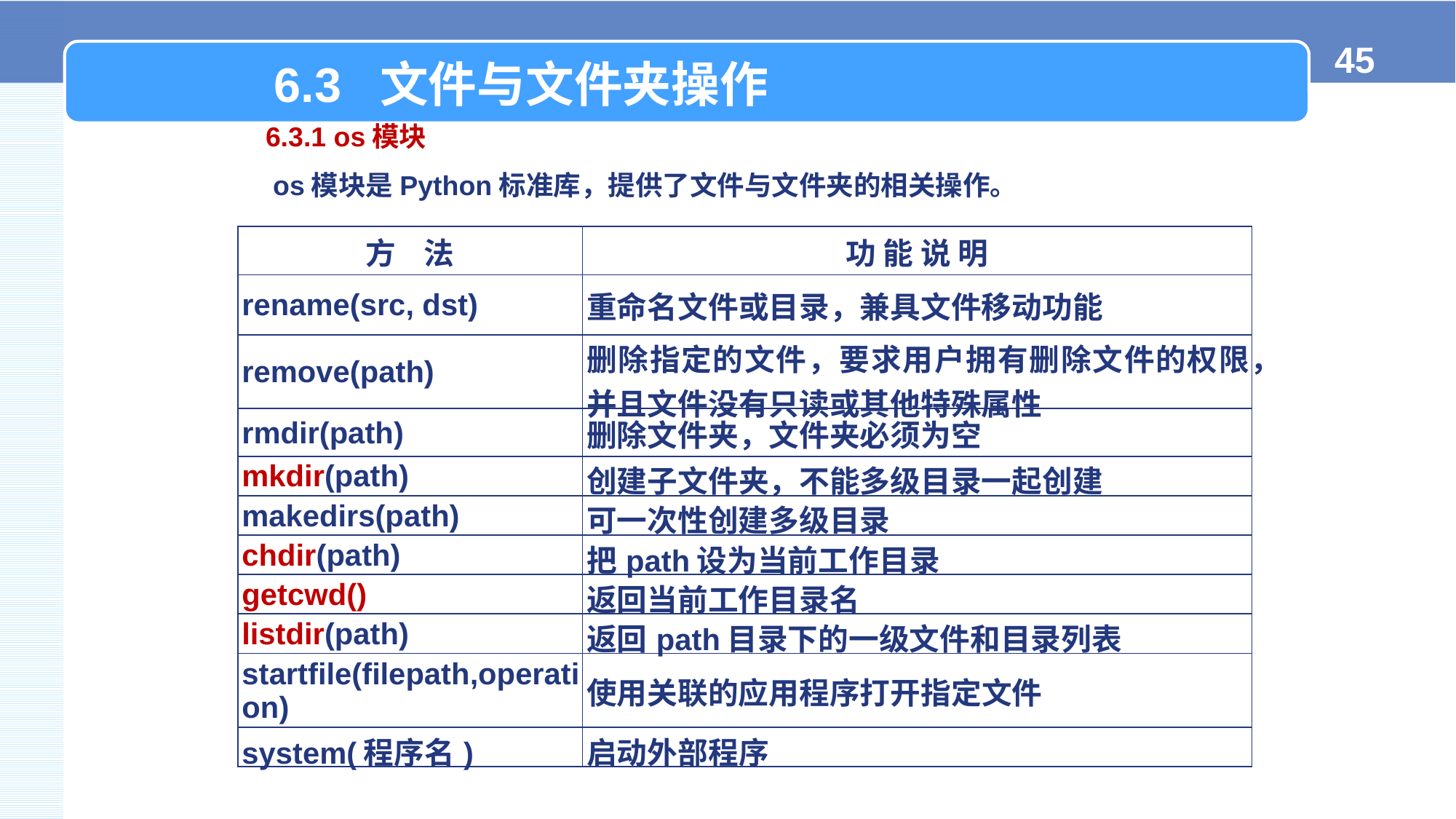

6.3  文件与文件夹操作
6.3.1 os模块
os模块是Python标准库，提供了文件与文件夹的相关操作。
| 方 法 | 功 能 说 明 |
| --- | --- |
| rename(src, dst) | 重命名文件或目录，兼具文件移动功能 |
| remove(path) | 删除指定的文件，要求用户拥有删除文件的权限，并且文件没有只读或其他特殊属性 |
| rmdir(path) | 删除文件夹，文件夹必须为空 |
| mkdir(path) | 创建子文件夹，不能多级目录一起创建 |
| makedirs(path) | 可一次性创建多级目录 |
| chdir(path) | 把path设为当前工作目录 |
| getcwd() | 返回当前工作目录名 |
| listdir(path) | 返回path目录下的一级文件和目录列表 |
| startfile(filepath,operation) | 使用关联的应用程序打开指定文件 |
| system(程序名) | 启动外部程序 |